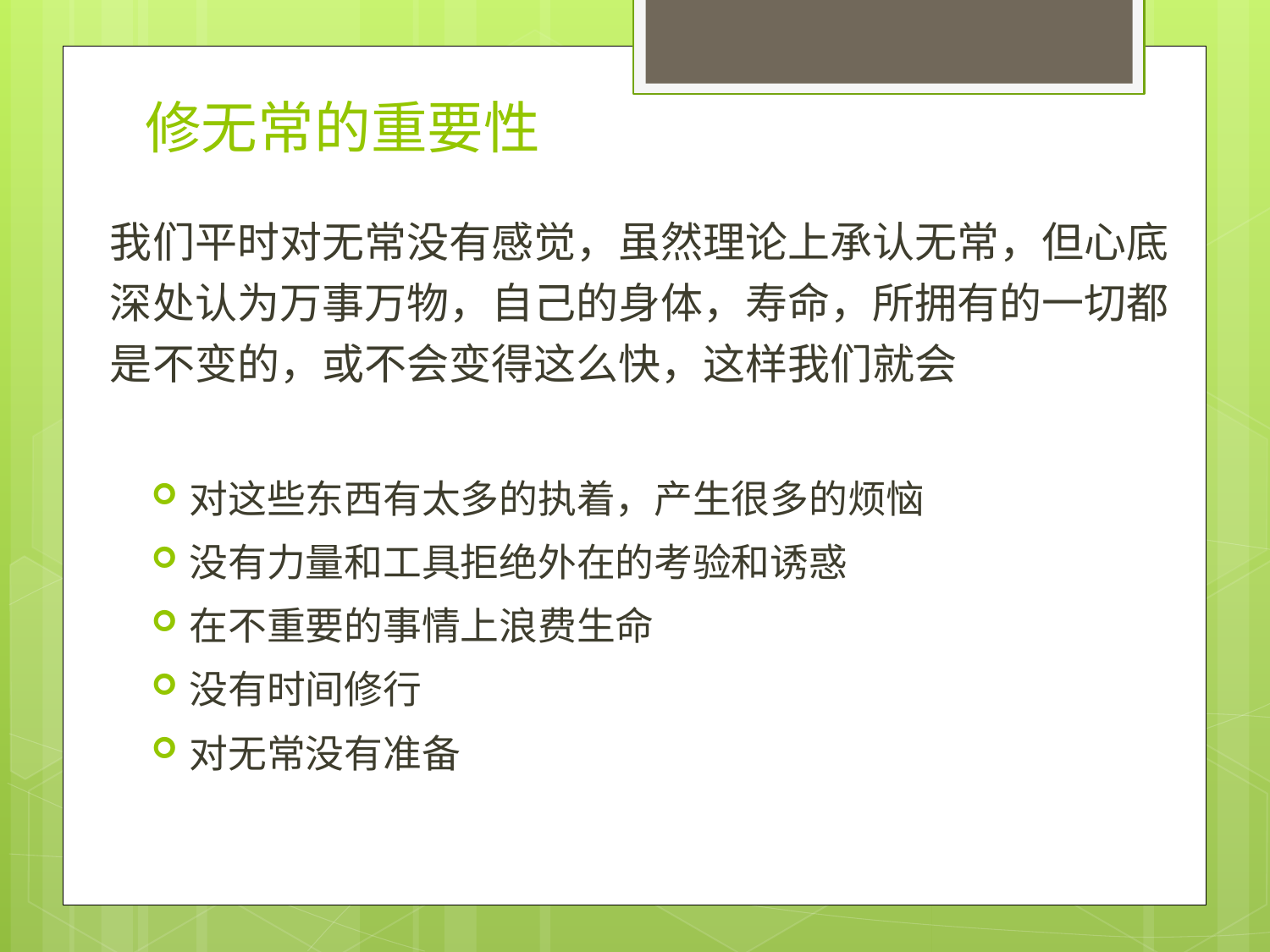

# 修无常的重要性
我们平时对无常没有感觉，虽然理论上承认无常，但心底深处认为万事万物，自己的身体，寿命，所拥有的一切都是不变的，或不会变得这么快，这样我们就会

对这些东西有太多的执着，产生很多的烦恼
没有力量和工具拒绝外在的考验和诱惑
在不重要的事情上浪费生命
没有时间修行
对无常没有准备